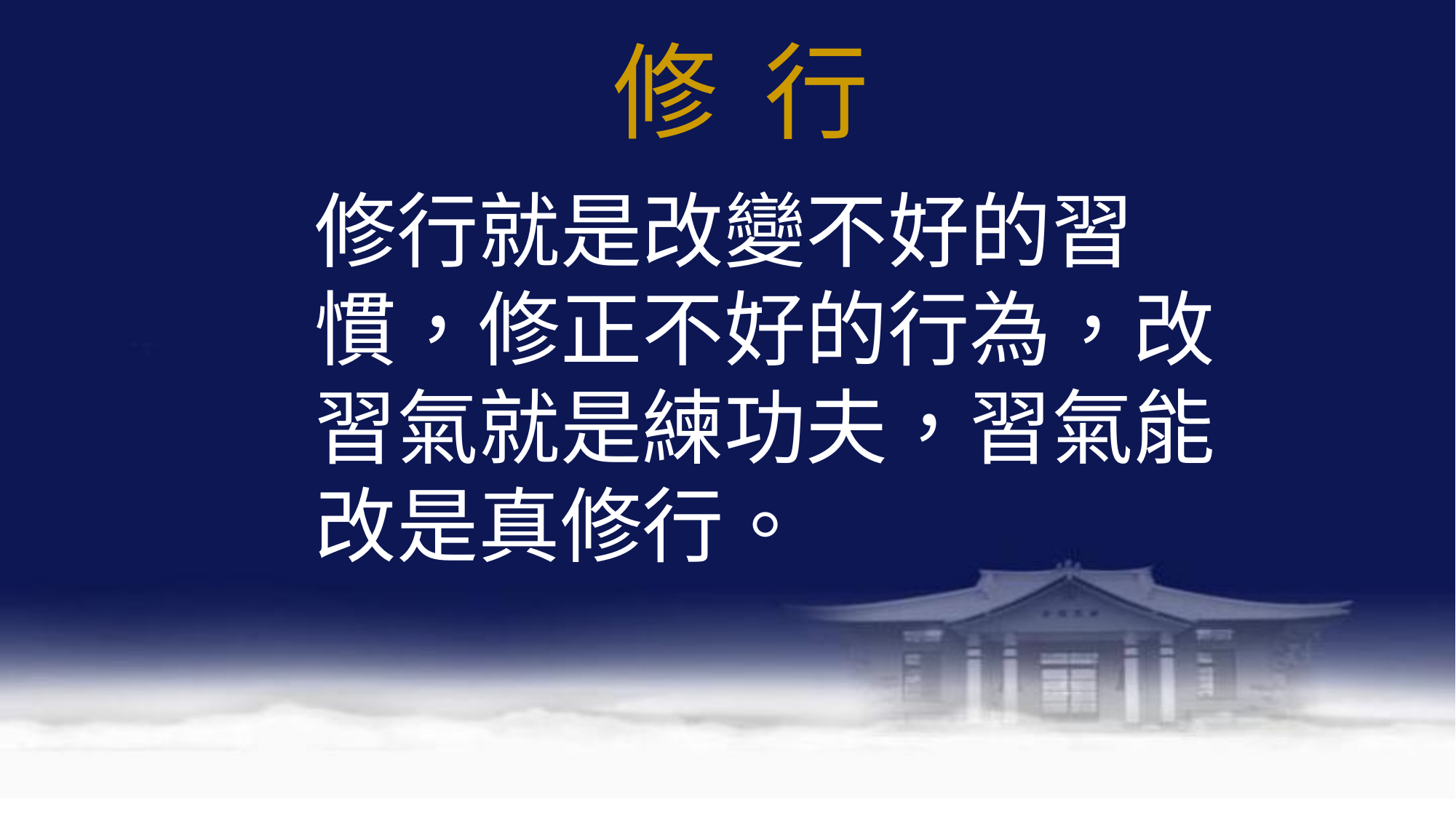

# 修  行
修行就是改變不好的習慣，修正不好的行為，改習氣就是練功夫，習氣能改是真修行。